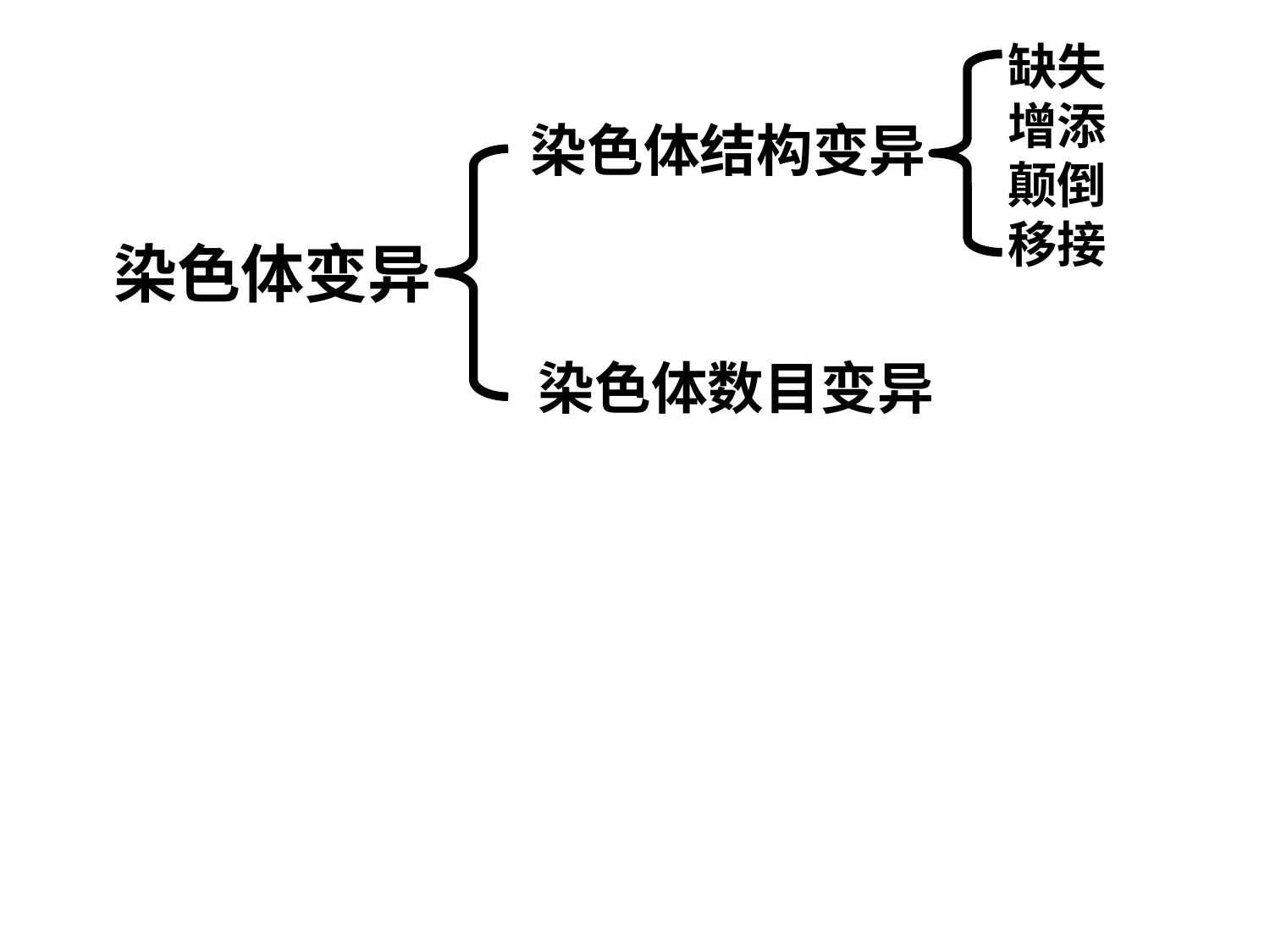

缺失
增添
颠倒
移接

染色体结构变异

染色体变异
染色体数目变异